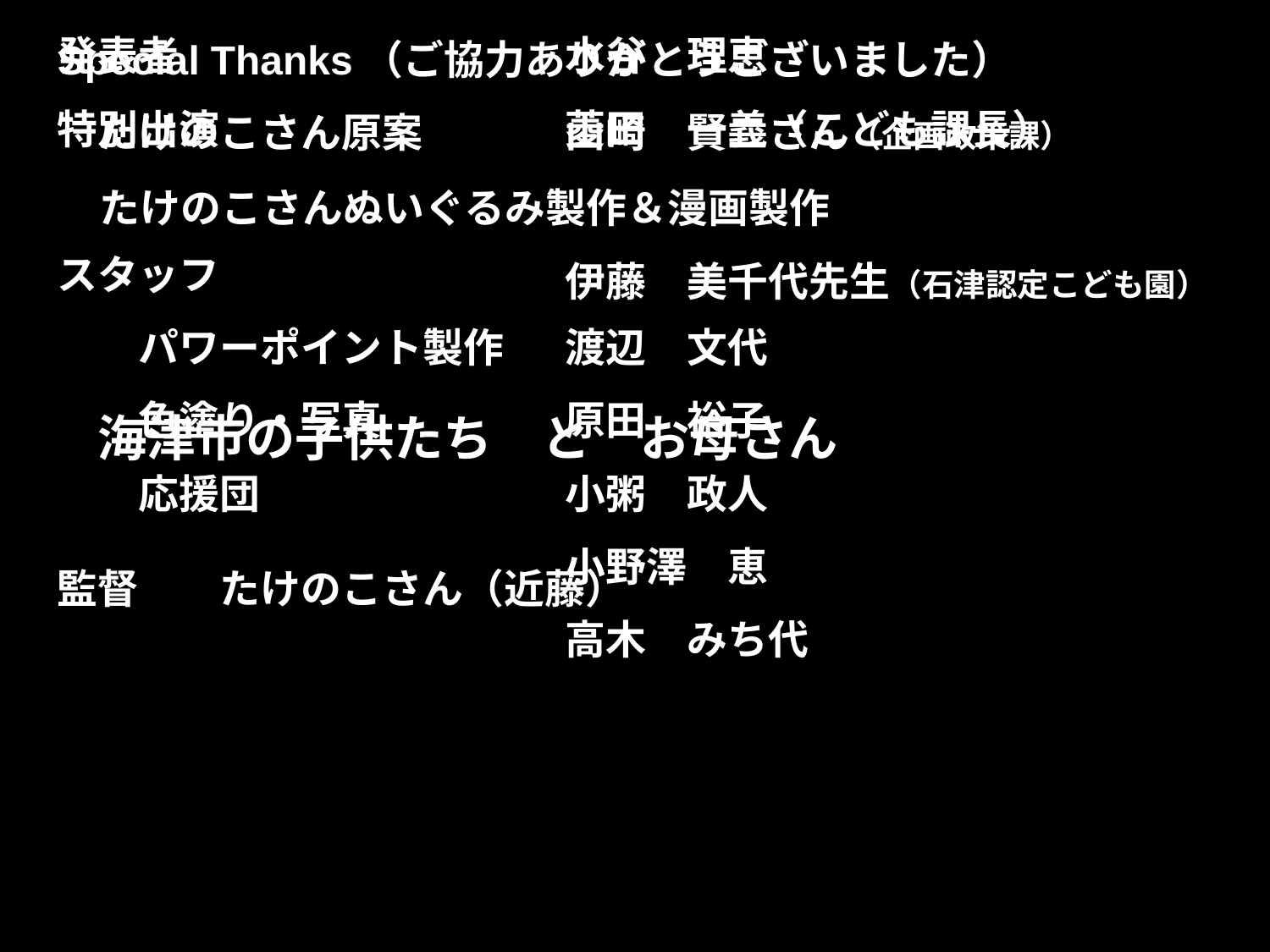

発表者	　　　　　　　　　	水谷　理恵
特別出演			菱田　一義（こども課長）

スタッフ
　　パワーポイント製作	渡辺　文代
　　色塗り・写真		原田　裕子
　　応援団			小粥　政人
				小野澤　恵
				高木　みち代

Special Thanks（ご協力ありがとうございました）
　たけのこさん原案　	山崎　賢二さん（企画政策課）
　たけのこさんぬいぐるみ製作＆漫画製作
　　　　　　　　　　	伊藤　美千代先生（石津認定こども園）

　海津市の子供たち　と　お母さん

監督　　たけのこさん（近藤）